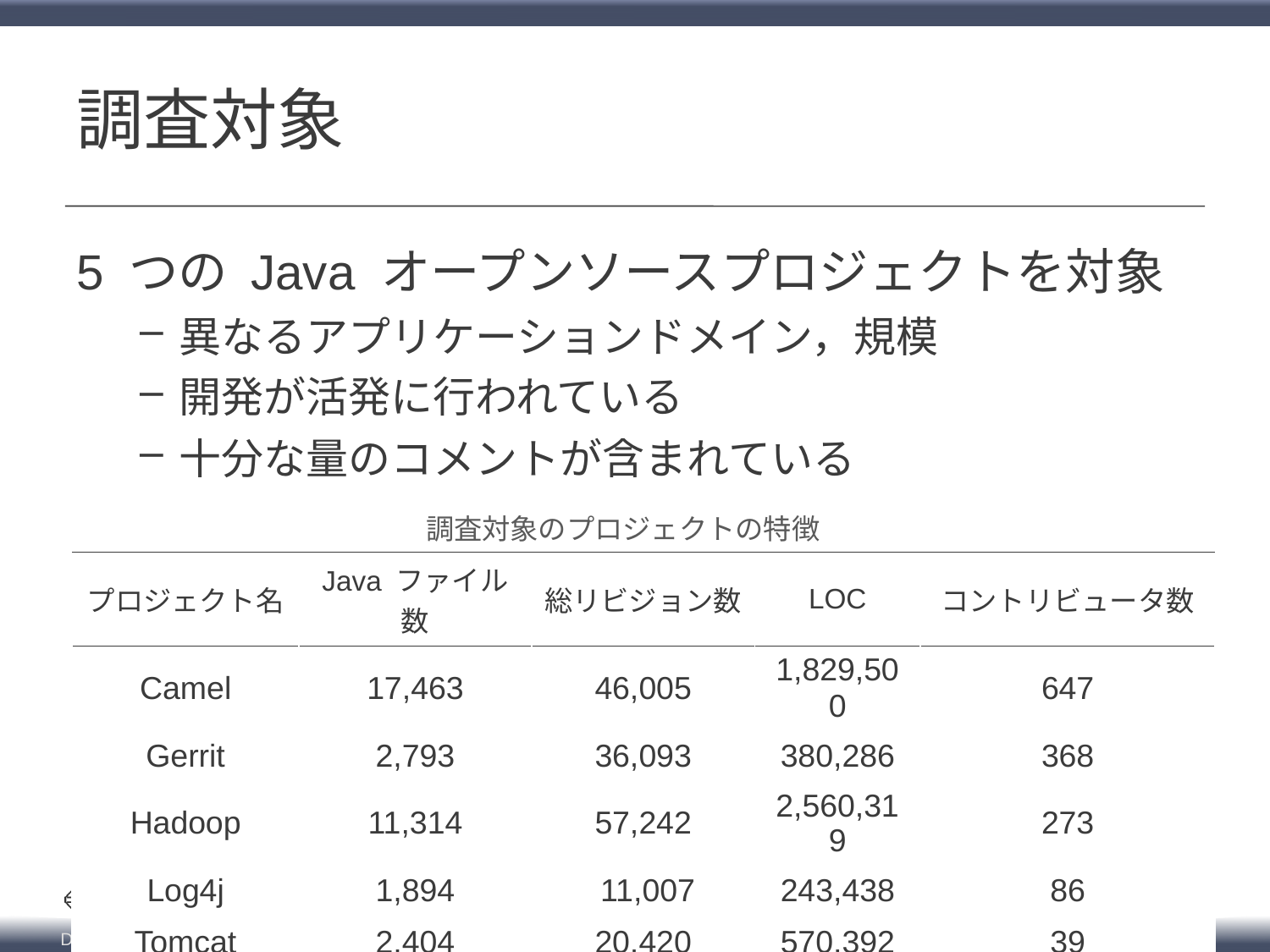

# 調査対象
5 つの Java オープンソースプロジェクトを対象
異なるアプリケーションドメイン，規模
開発が活発に行われている
十分な量のコメントが含まれている
調査対象のプロジェクトの特徴
| プロジェクト名 | Java ファイル数 | 総リビジョン数 | LOC | コントリビュータ数 |
| --- | --- | --- | --- | --- |
| Camel | 17,463 | 46,005 | 1,829,500 | 647 |
| Gerrit | 2,793 | 36,093 | 380,286 | 368 |
| Hadoop | 11,314 | 57,242 | 2,560,319 | 273 |
| Log4j | 1,894 | 11,007 | 243,438 | 86 |
| Tomcat | 2,404 | 20,420 | 570,392 | 39 |
15
2019/3/12